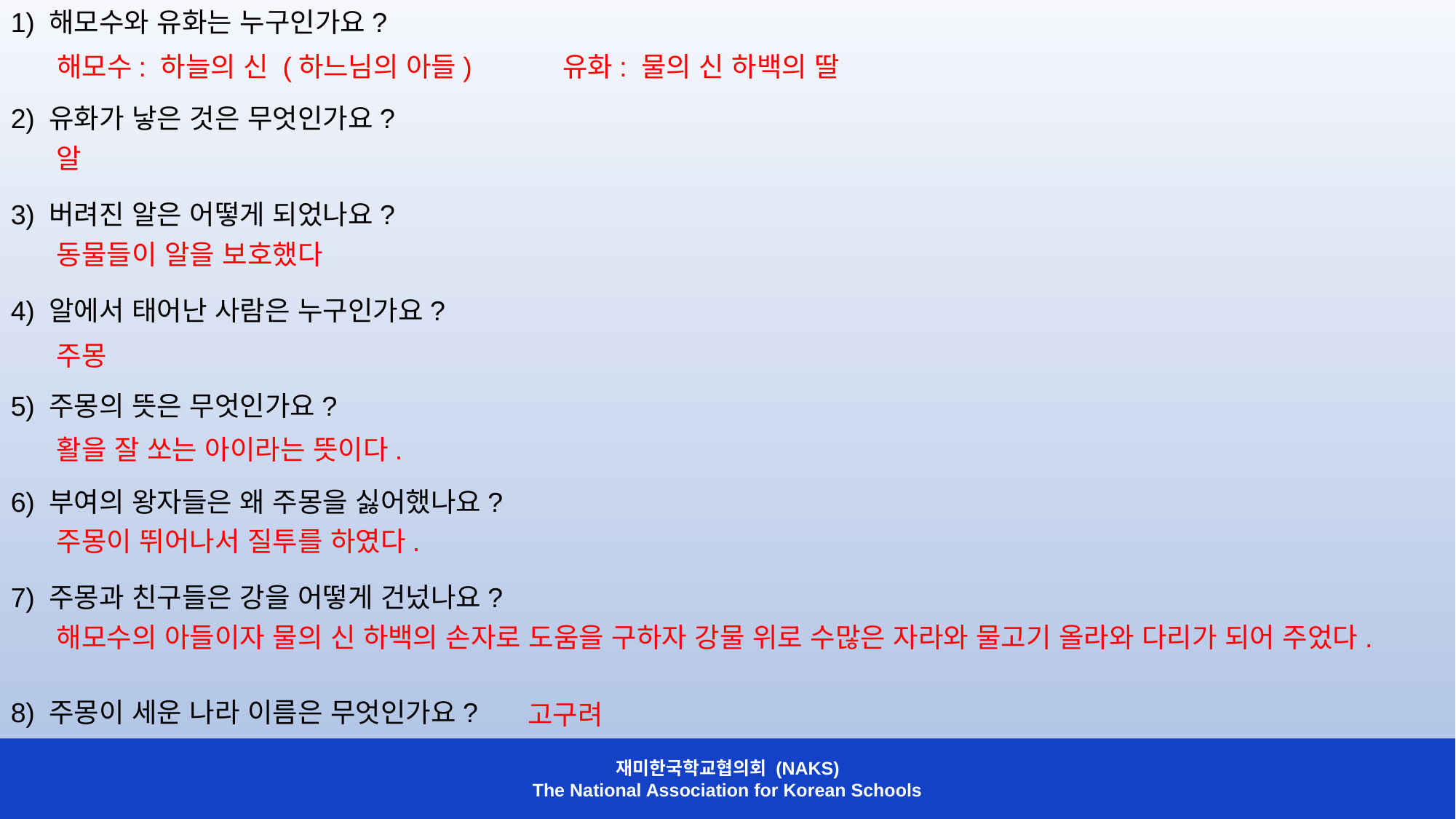

1) 해모수와 유화는 누구인가요?

2) 유화가 낳은 것은 무엇인가요?

3) 버려진 알은 어떻게 되었나요?

4) 알에서 태어난 사람은 누구인가요?

5) 주몽의 뜻은 무엇인가요?

6) 부여의 왕자들은 왜 주몽을 싫어했나요?

7) 주몽과 친구들은 강을 어떻게 건넜나요?

8) 주몽이 세운 나라 이름은 무엇인가요?

해모수: 하늘의 신 (하느님의 아들)           유화: 물의 신 하백의 딸
알
동물들이 알을 보호했다
주몽
활을 잘 쏘는 아이라는 뜻이다.
주몽이 뛰어나서 질투를 하였다.
해모수의 아들이자 물의 신 하백의 손자로 도움을 구하자 강물 위로 수많은 자라와 물고기 올라와 다리가 되어 주었다.
고구려
재미한국학교협의회 (NAKS)
The National Association for Korean Schools